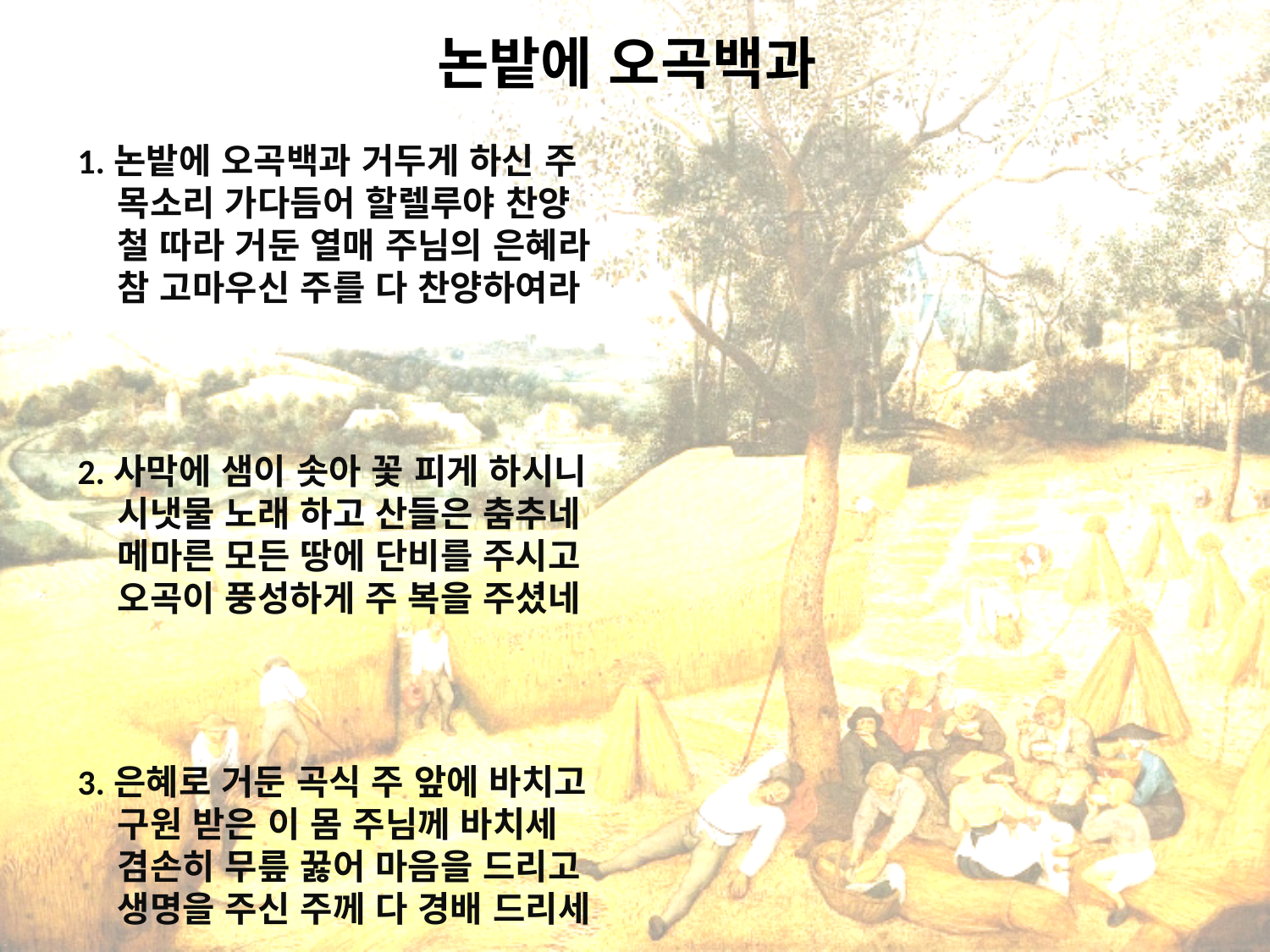

# 논밭에 오곡백과
1.논밭에 오곡백과 거두게 하신 주
    목소리 가다듬어 할렐루야 찬양
    철 따라 거둔 열매 주님의 은혜라
    참 고마우신 주를 다 찬양하여라

2.사막에 샘이 솟아 꽃 피게 하시니
    시냇물 노래 하고 산들은 춤추네
    메마른 모든 땅에 단비를 주시고
    오곡이 풍성하게 주 복을 주셨네

3.은혜로 거둔 곡식 주 앞에 바치고
    구원 받은 이 몸 주님께 바치세
    겸손히 무릎 꿇어 마음을 드리고
    생명을 주신 주께 다 경배 드리세